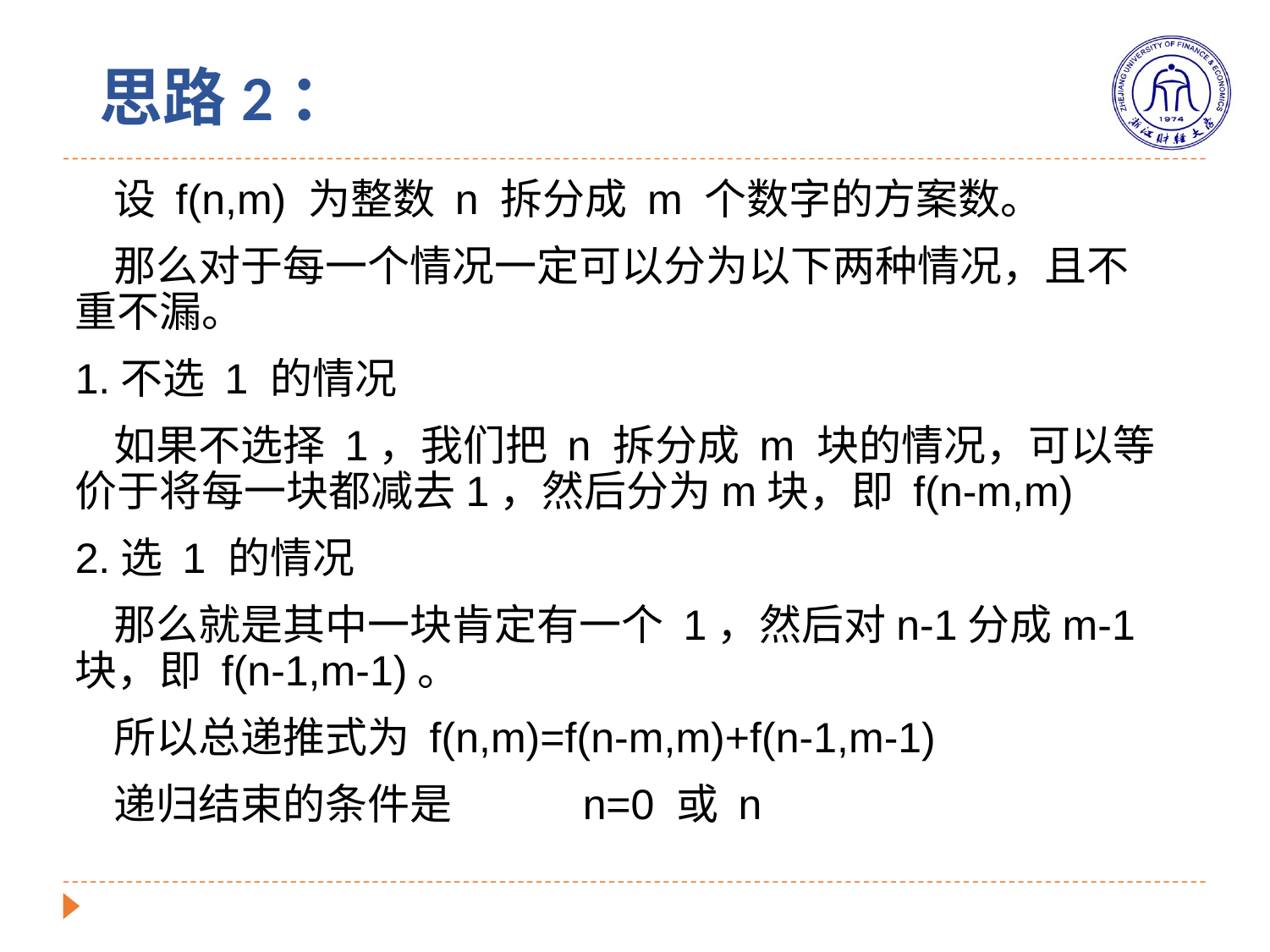

# 思路2：
   设 f(n,m) 为整数 n 拆分成 m 个数字的方案数。
   那么对于每一个情况一定可以分为以下两种情况，且不重不漏。
1.不选 1 的情况
   如果不选择 1，我们把 n 拆分成 m 块的情况，可以等价于将每一块都减去1，然后分为m块，即 f(n-m,m)
2.选 1 的情况
   那么就是其中一块肯定有一个 1，然后对n-1分成m-1块，即 f(n-1,m-1)。
   所以总递推式为 f(n,m)=f(n-m,m)+f(n-1,m-1)
   递归结束的条件是 	n=0 或 n
11